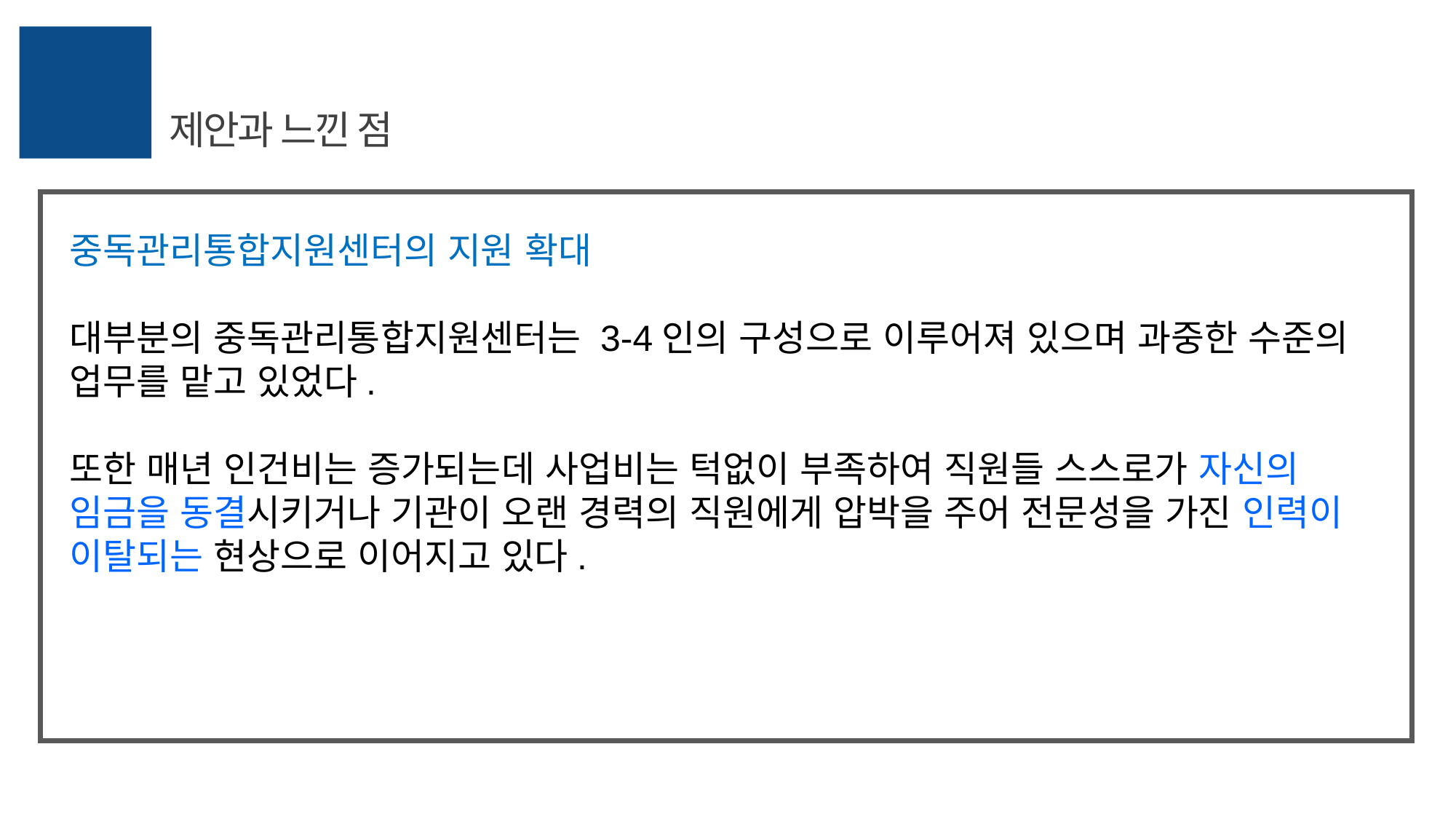

제안과 느낀 점

중독관리통합지원센터의 지원 확대

대부분의 중독관리통합지원센터는 3-4인의 구성으로 이루어져 있으며 과중한 수준의 업무를 맡고 있었다.

또한 매년 인건비는 증가되는데 사업비는 턱없이 부족하여 직원들 스스로가 자신의 임금을 동결시키거나 기관이 오랜 경력의 직원에게 압박을 주어 전문성을 가진 인력이 이탈되는 현상으로 이어지고 있다.